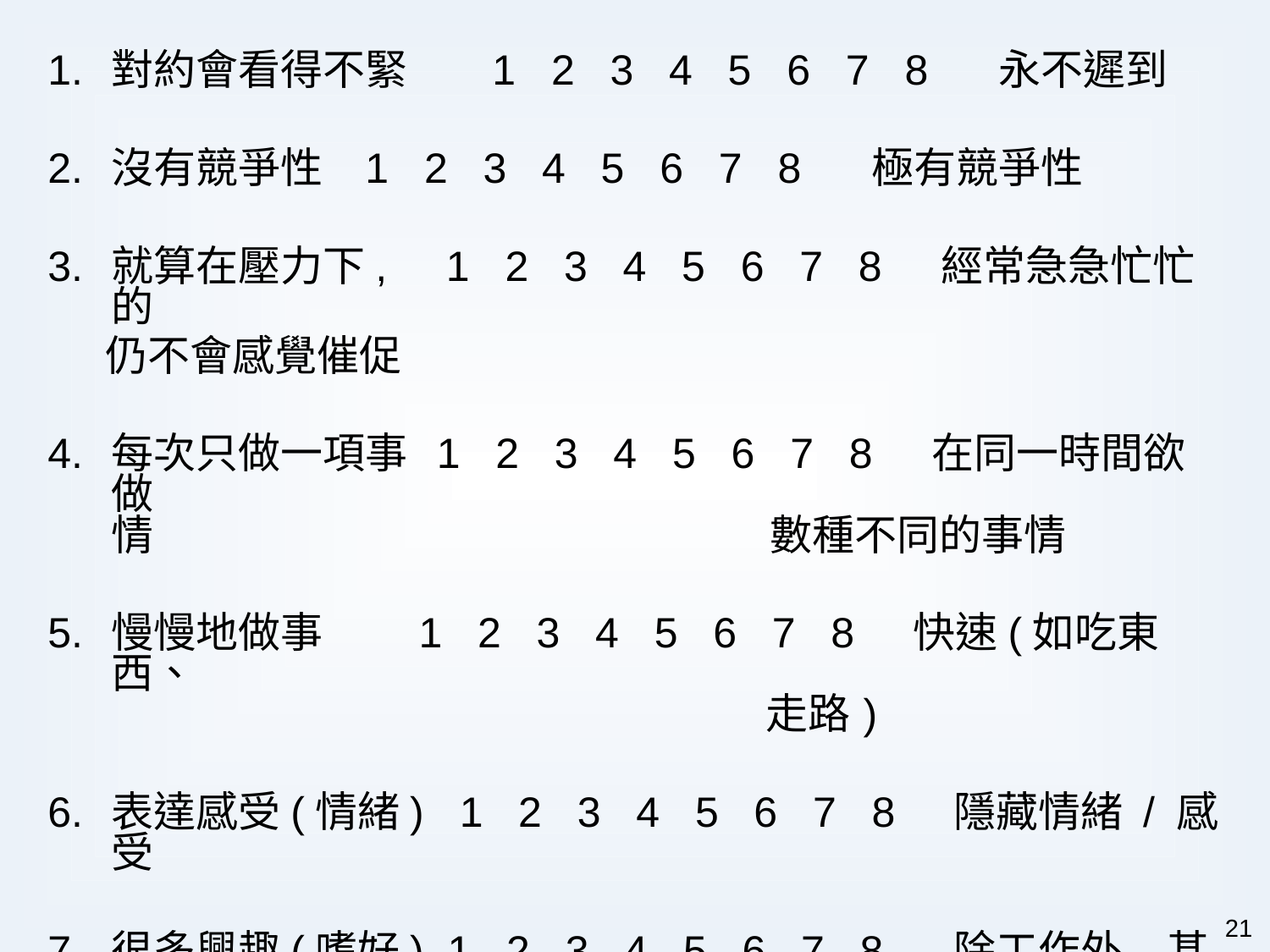

#
對約會看得不緊	1   2   3   4   5   6   7   8     永不遲到

沒有競爭性	1   2   3   4   5   6   7   8     極有競爭性

就算在壓力下,     1   2   3   4   5   6   7   8    經常急急忙忙的
     仍不會感覺催促

每次只做一項事  1   2   3   4   5   6   7   8    在同一時間欲做
情                                                                 數種不同的事情

慢慢地做事         1   2   3   4   5   6   7   8    快速(如吃東西、
                                                                     走路)

表達感受(情緒)   1   2   3   4   5   6   7   8    隱藏情緒 / 感受

很多興趣(嗜好)  1   2   3   4   5   6   7   8     除工作外, 甚少
                                                                     嗜好
21